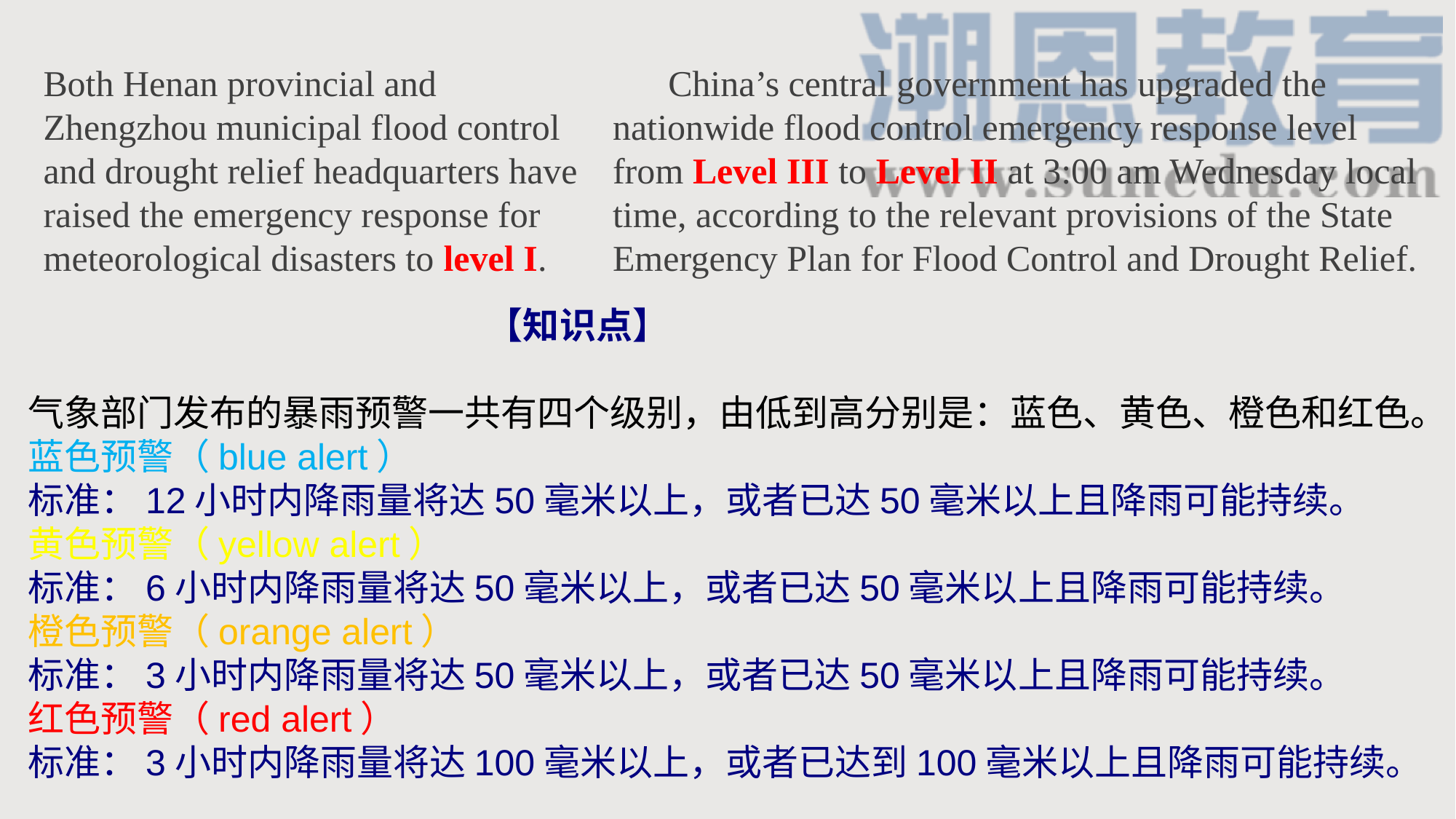

Both Henan provincial and Zhengzhou municipal flood control and drought relief headquarters have raised the emergency response for meteorological disasters to level I.
        China’s central government has upgraded the nationwide flood control emergency response level from Level III to Level II at 3:00 am Wednesday local time, according to the relevant provisions of the State Emergency Plan for Flood Control and Drought Relief.
                                                       【知识点】

气象部门发布的暴雨预警一共有四个级别，由低到高分别是：蓝色、黄色、橙色和红色。
蓝色预警（blue alert）
标准：12小时内降雨量将达50毫米以上，或者已达50毫米以上且降雨可能持续。
黄色预警（yellow alert）
标准：6小时内降雨量将达50毫米以上，或者已达50毫米以上且降雨可能持续。
橙色预警（orange alert）
标准：3小时内降雨量将达50毫米以上，或者已达50毫米以上且降雨可能持续。
红色预警（red alert）
标准：3小时内降雨量将达100毫米以上，或者已达到100毫米以上且降雨可能持续。